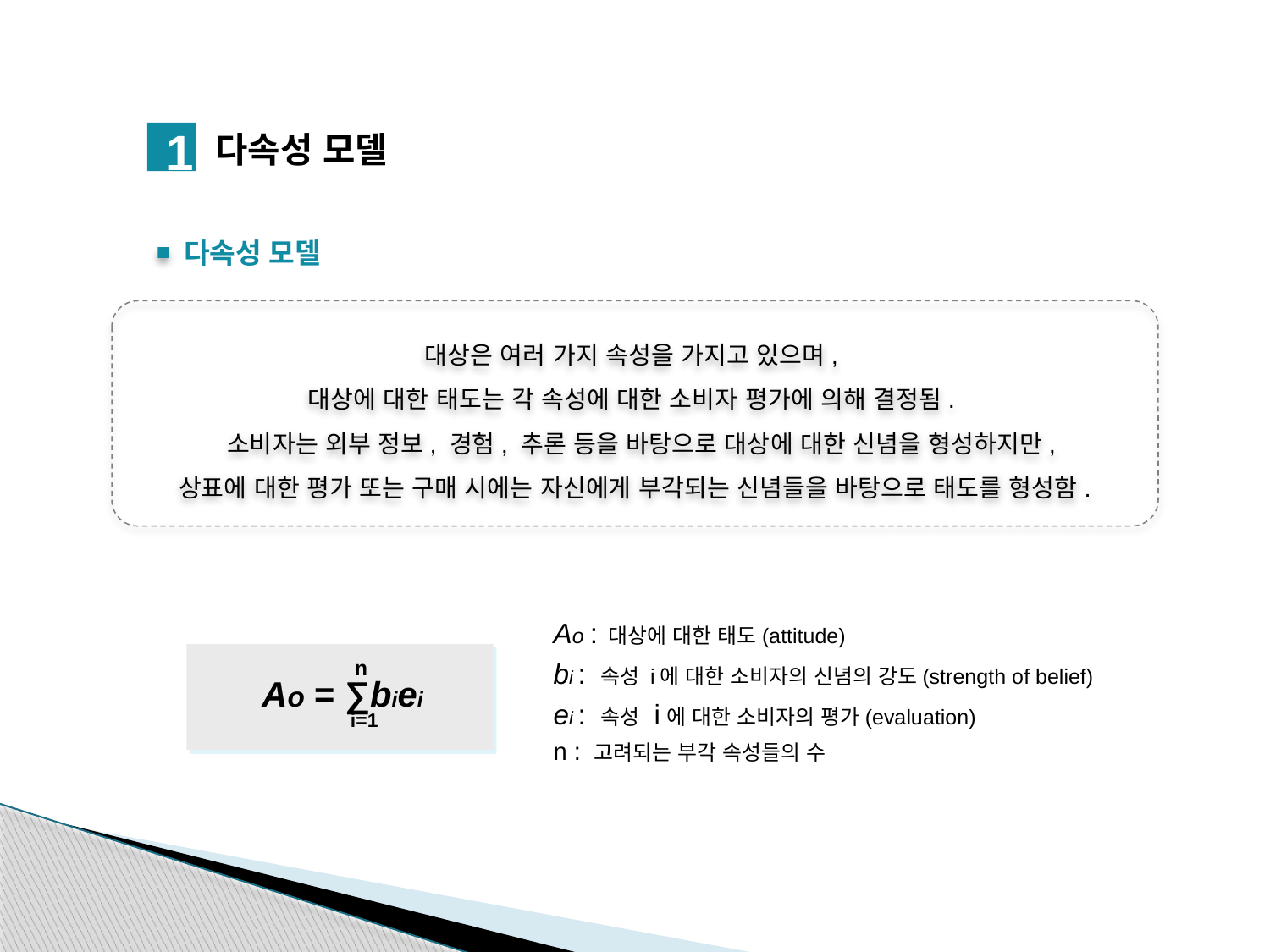

1
다속성 모델

다속성 모델

대상은 여러 가지 속성을 가지고 있으며,
대상에 대한 태도는 각 속성에 대한 소비자 평가에 의해 결정됨.
 소비자는 외부 정보, 경험, 추론 등을 바탕으로 대상에 대한 신념을 형성하지만,
상표에 대한 평가 또는 구매 시에는 자신에게 부각되는 신념들을 바탕으로 태도를 형성함.
Ao : 대상에 대한 태도(attitude)
bi : 속성 i에 대한 소비자의 신념의 강도(strength of belief)
ei : 속성 i에 대한 소비자의 평가(evaluation)
n : 고려되는 부각 속성들의 수

 Ao = ∑biei

n
i=1